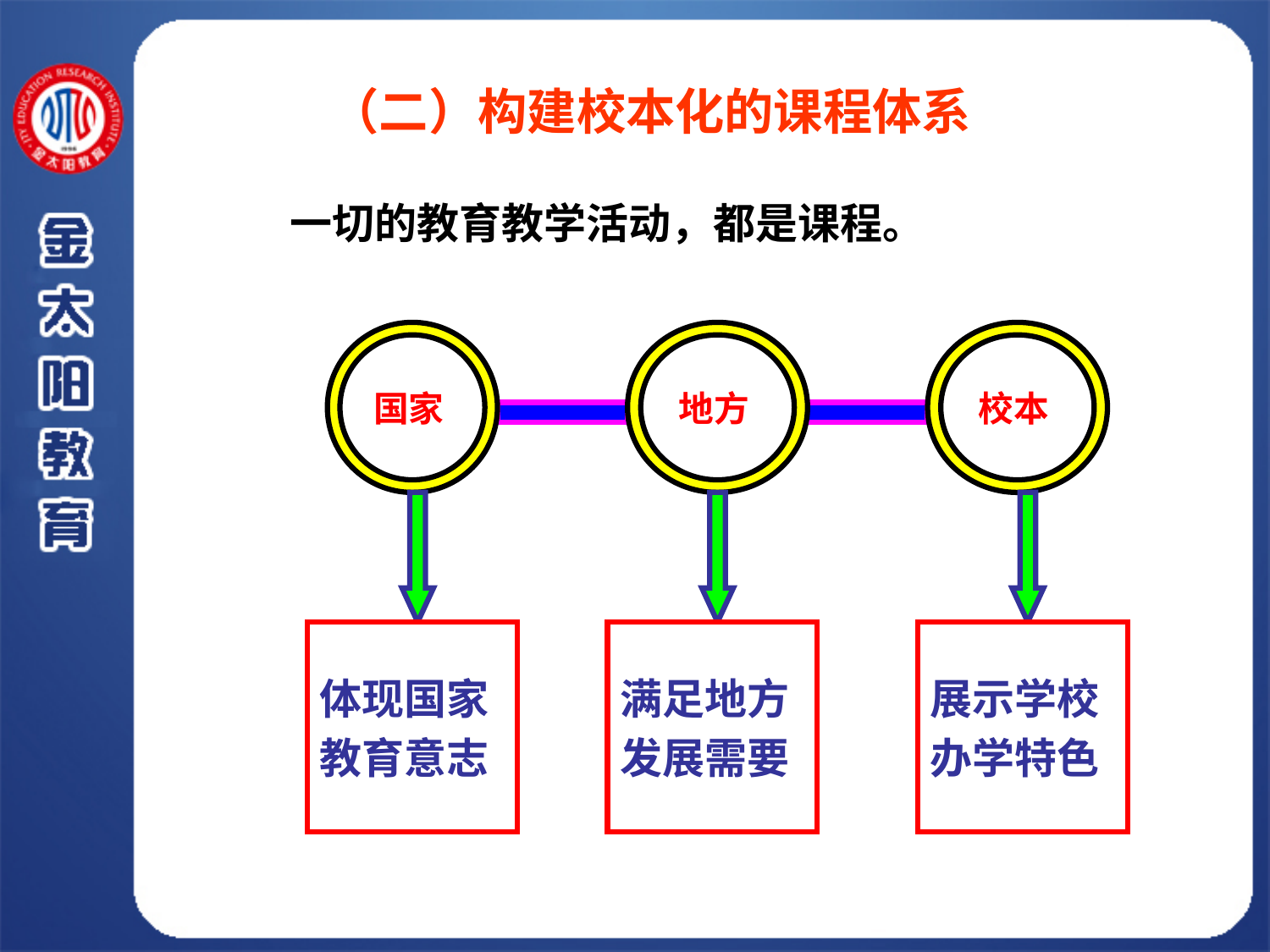

（二）构建校本化的课程体系
一切的教育教学活动，都是课程。
国家
地方
校本

体现国家
教育意志

满足地方
发展需要

展示学校
办学特色